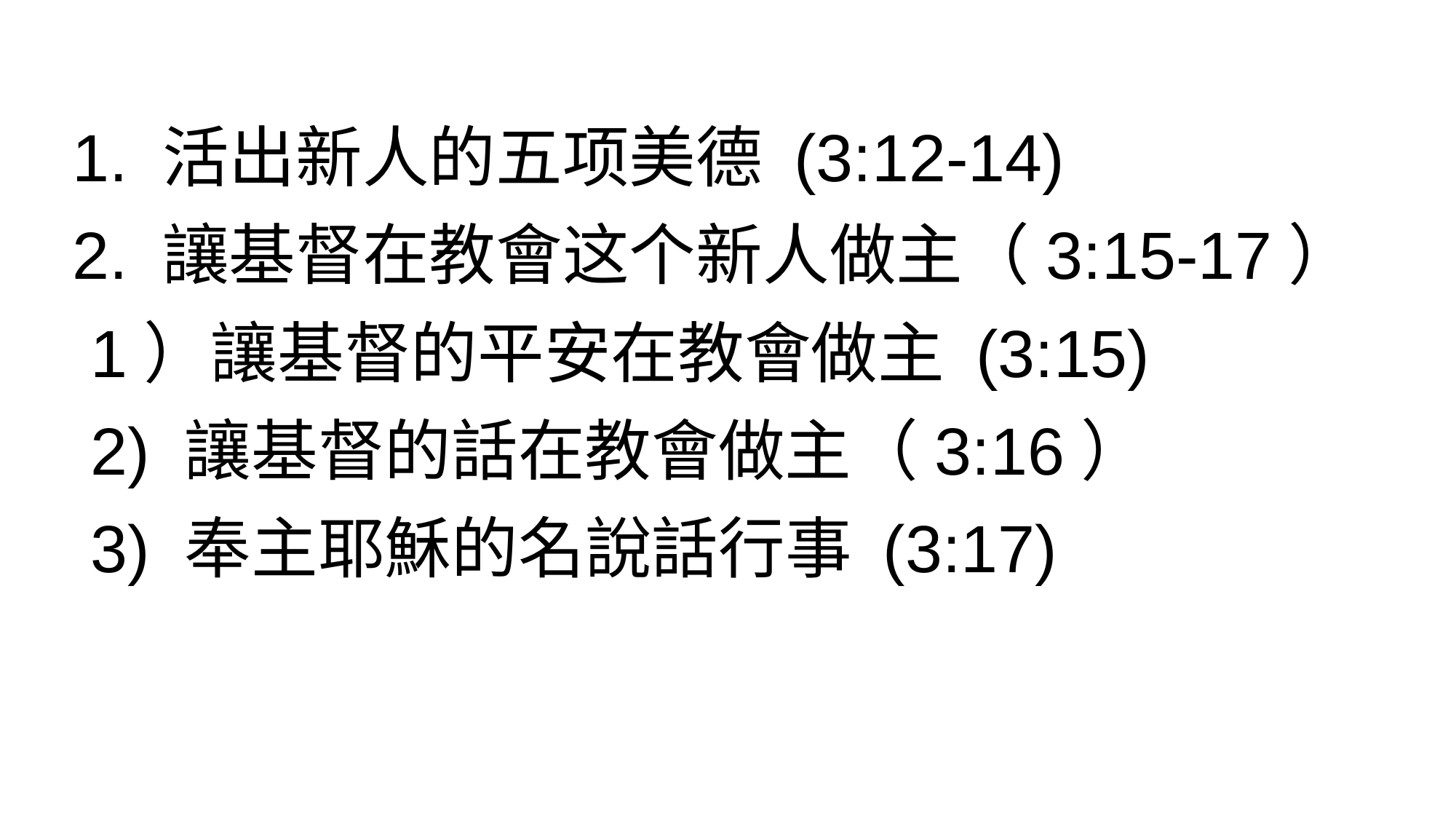

1. 活出新人的五项美德 (3:12-14)
2. 讓基督在教會这个新人做主（3:15-17）
 1）讓基督的平安在教會做主 (3:15)
 2) 讓基督的話在教會做主（3:16）
 3) 奉主耶穌的名說話行事 (3:17)